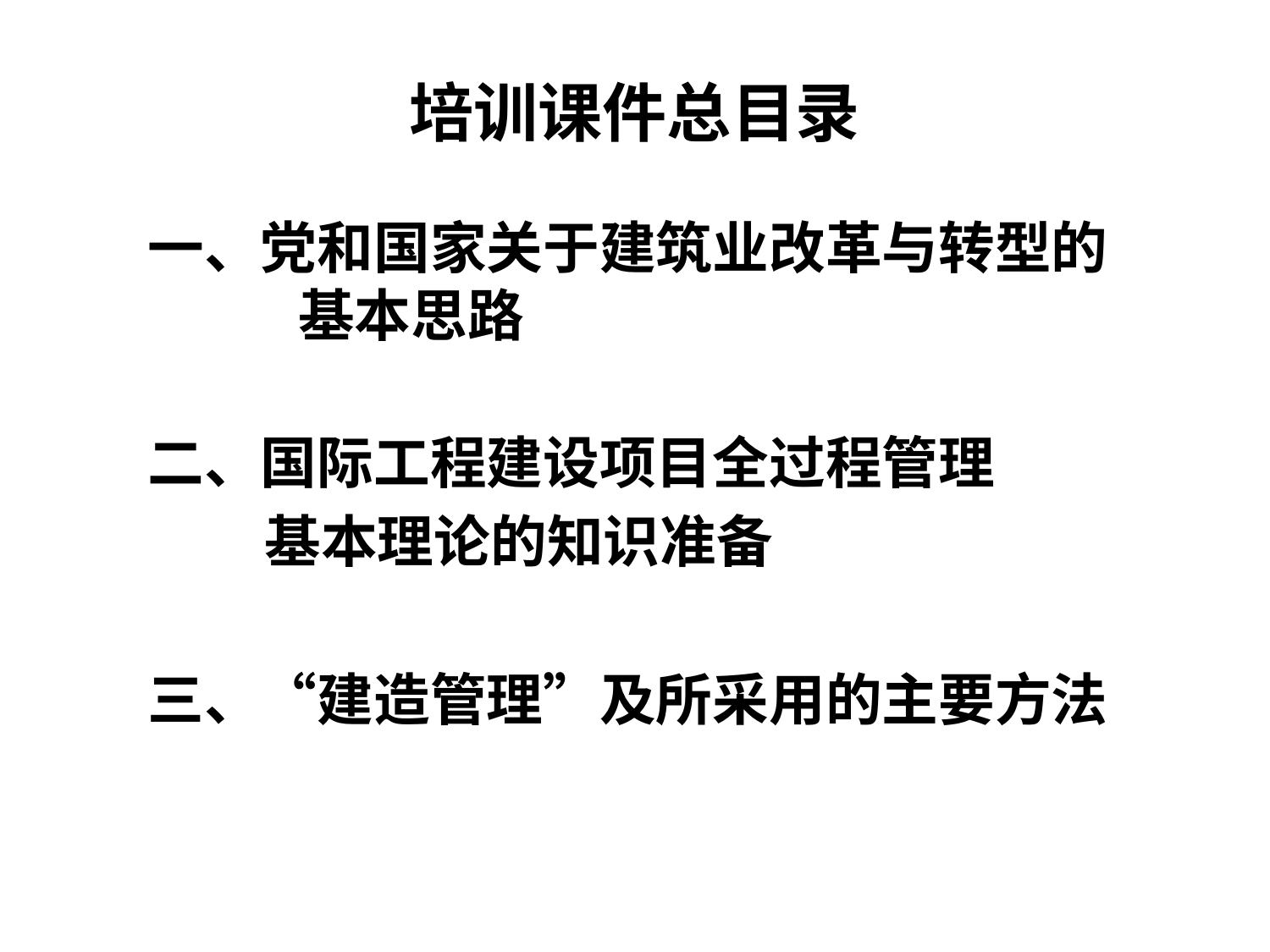

# 培训课件总目录
一、党和国家关于建筑业改革与转型的
        基本思路
二、国际工程建设项目全过程管理
        基本理论的知识准备

三、“建造管理”及所采用的主要方法